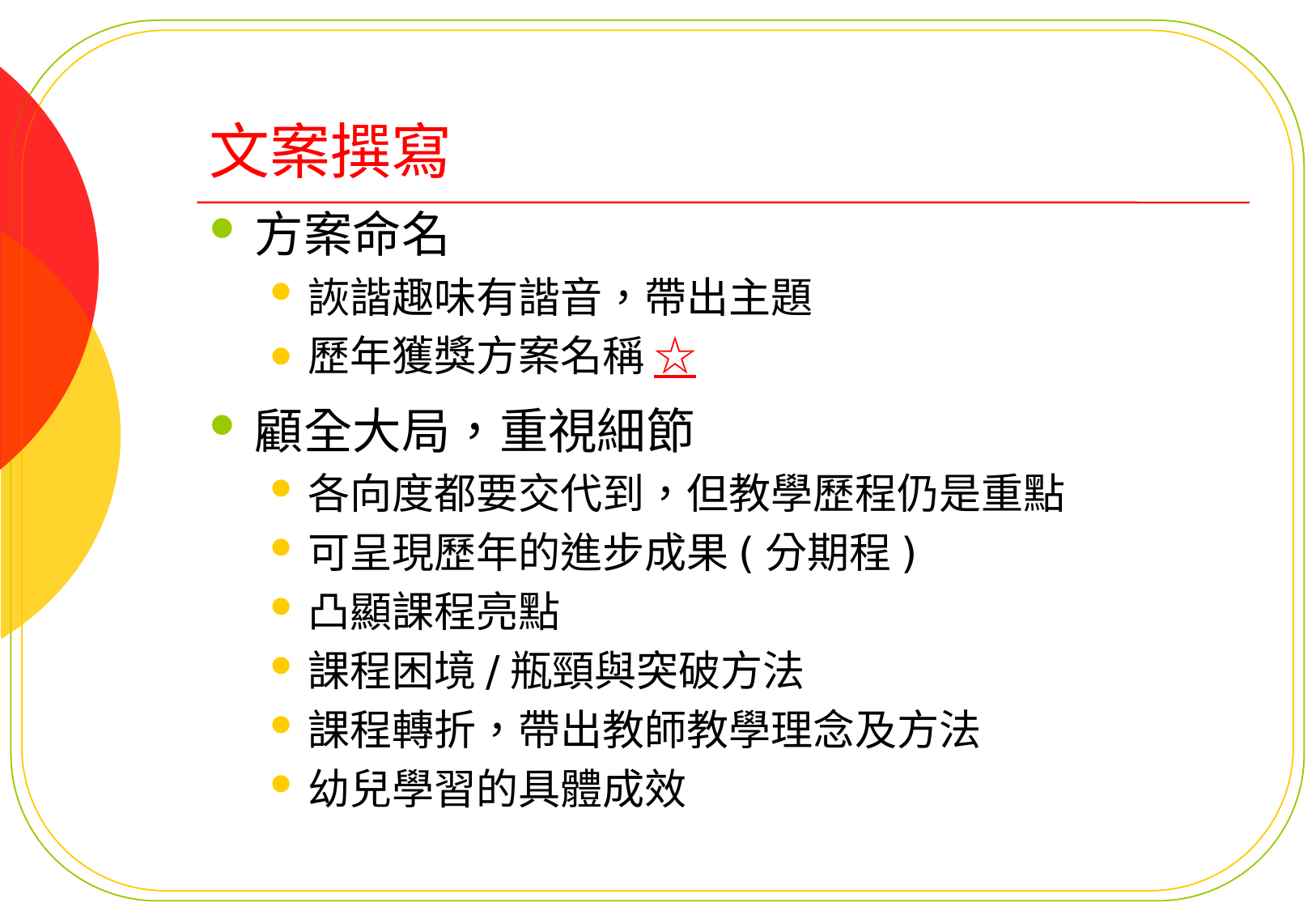

# 文案撰寫
方案命名
詼諧趣味有諧音，帶出主題
歷年獲獎方案名稱 ☆
顧全大局，重視細節
各向度都要交代到，但教學歷程仍是重點
可呈現歷年的進步成果(分期程)
凸顯課程亮點
課程困境/瓶頸與突破方法
課程轉折，帶出教師教學理念及方法
幼兒學習的具體成效